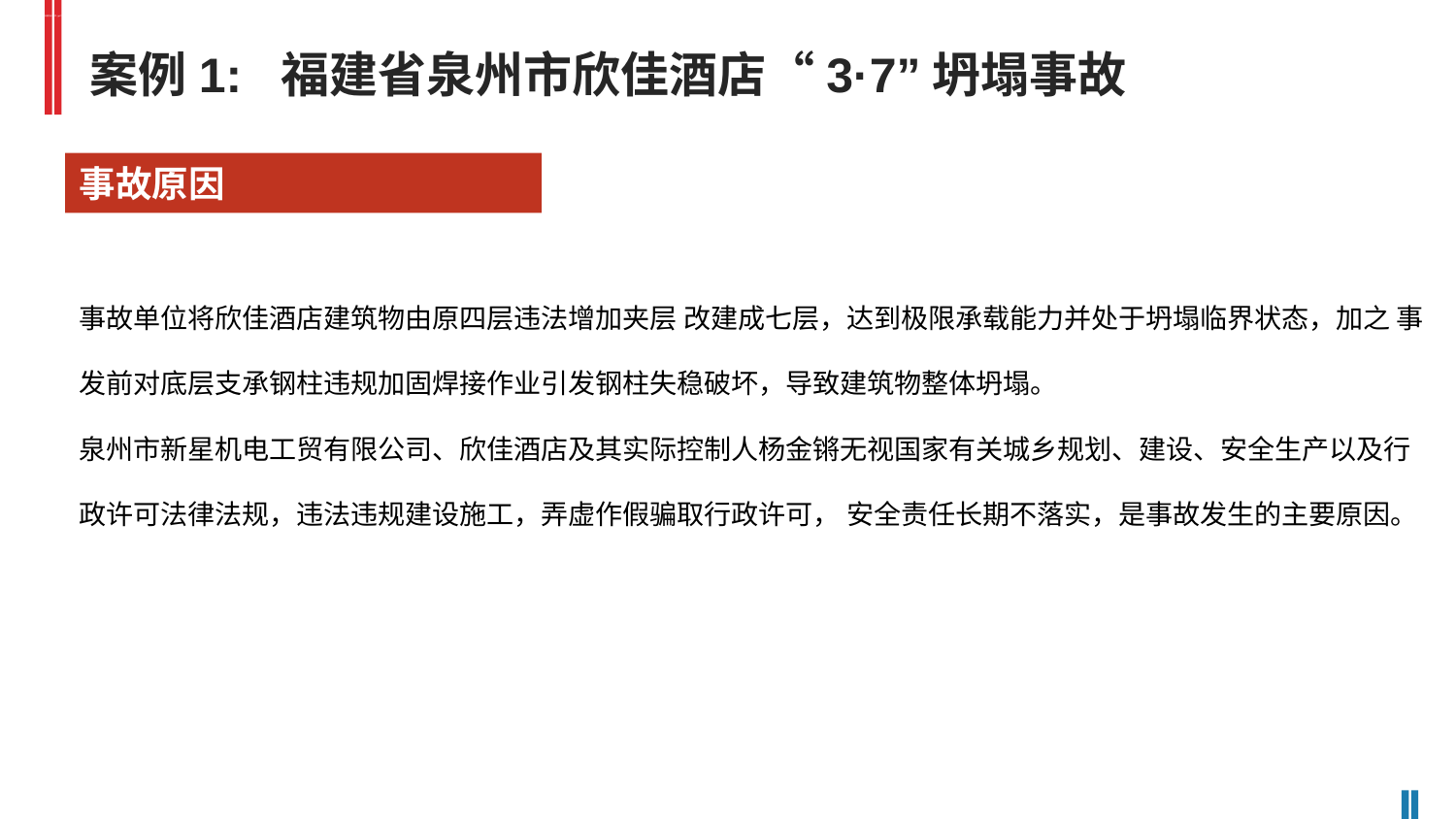

生产安全事故调查处理培训课件(ppt77页)
案例1:  福建省泉州市欣佳酒店“3·7”坍塌事故
事故原因
事故单位将欣佳酒店建筑物由原四层违法增加夹层 改建成七层，达到极限承载能力并处于坍塌临界状态，加之 事发前对底层支承钢柱违规加固焊接作业引发钢柱失稳破坏，导致建筑物整体坍塌。
泉州市新星机电工贸有限公司、欣佳酒店及其实际控制人杨金锵无视国家有关城乡规划、建设、安全生产以及行政许可法律法规，违法违规建设施工，弄虚作假骗取行政许可， 安全责任长期不落实，是事故发生的主要原因。

生产安全事故调查处理培训课件(ppt77页)